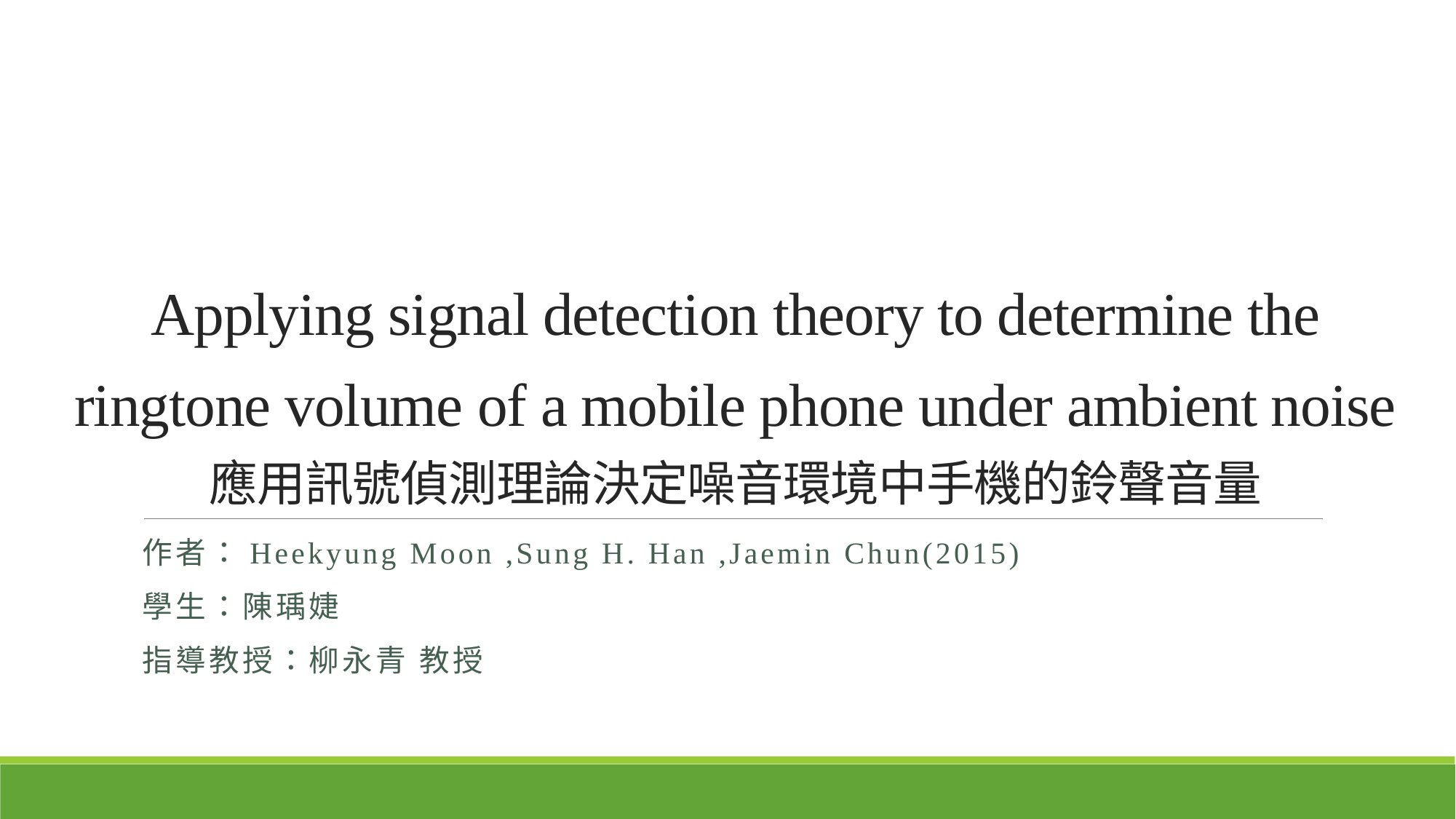

# Applying signal detection theory to determine the ringtone volume of a mobile phone under ambient noise 應用訊號偵測理論決定噪音環境中手機的鈴聲音量
作者：Heekyung Moon ,Sung H. Han ,Jaemin Chun(2015)
學生：陳瑀婕
指導教授：柳永青 教授